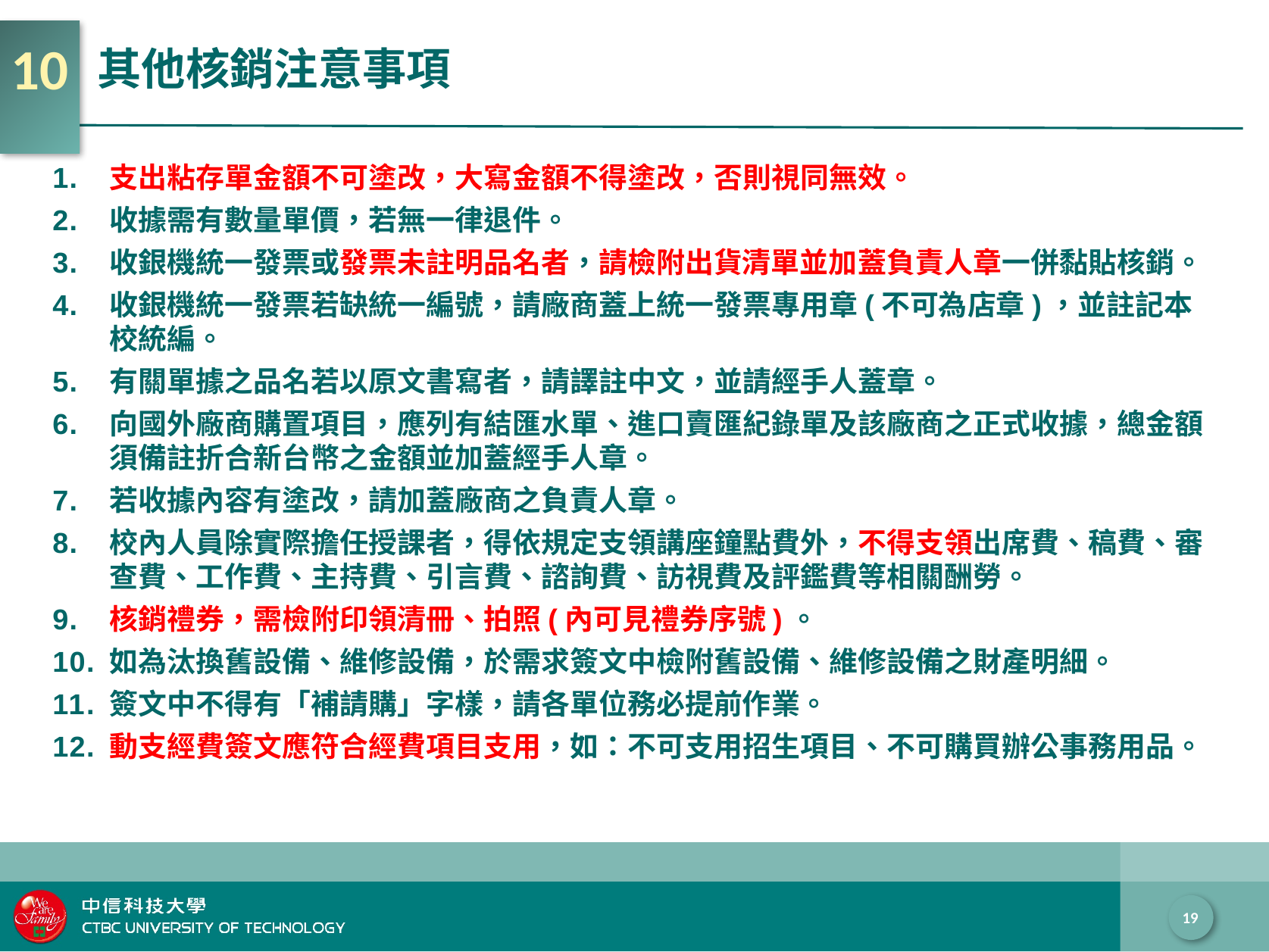

# 其他核銷注意事項
10
支出粘存單金額不可塗改，大寫金額不得塗改，否則視同無效。
收據需有數量單價，若無一律退件。
收銀機統一發票或發票未註明品名者，請檢附出貨清單並加蓋負責人章一併黏貼核銷。
收銀機統一發票若缺統一編號，請廠商蓋上統一發票專用章(不可為店章)，並註記本校統編。
有關單據之品名若以原文書寫者，請譯註中文，並請經手人蓋章。
向國外廠商購置項目，應列有結匯水單、進口賣匯紀錄單及該廠商之正式收據，總金額須備註折合新台幣之金額並加蓋經手人章。
若收據內容有塗改，請加蓋廠商之負責人章。
校內人員除實際擔任授課者，得依規定支領講座鐘點費外，不得支領出席費、稿費、審查費、工作費、主持費、引言費、諮詢費、訪視費及評鑑費等相關酬勞。
核銷禮券，需檢附印領清冊、拍照(內可見禮券序號)。
如為汰換舊設備、維修設備，於需求簽文中檢附舊設備、維修設備之財產明細。
簽文中不得有「補請購」字樣，請各單位務必提前作業。
動支經費簽文應符合經費項目支用，如：不可支用招生項目、不可購買辦公事務用品。
19